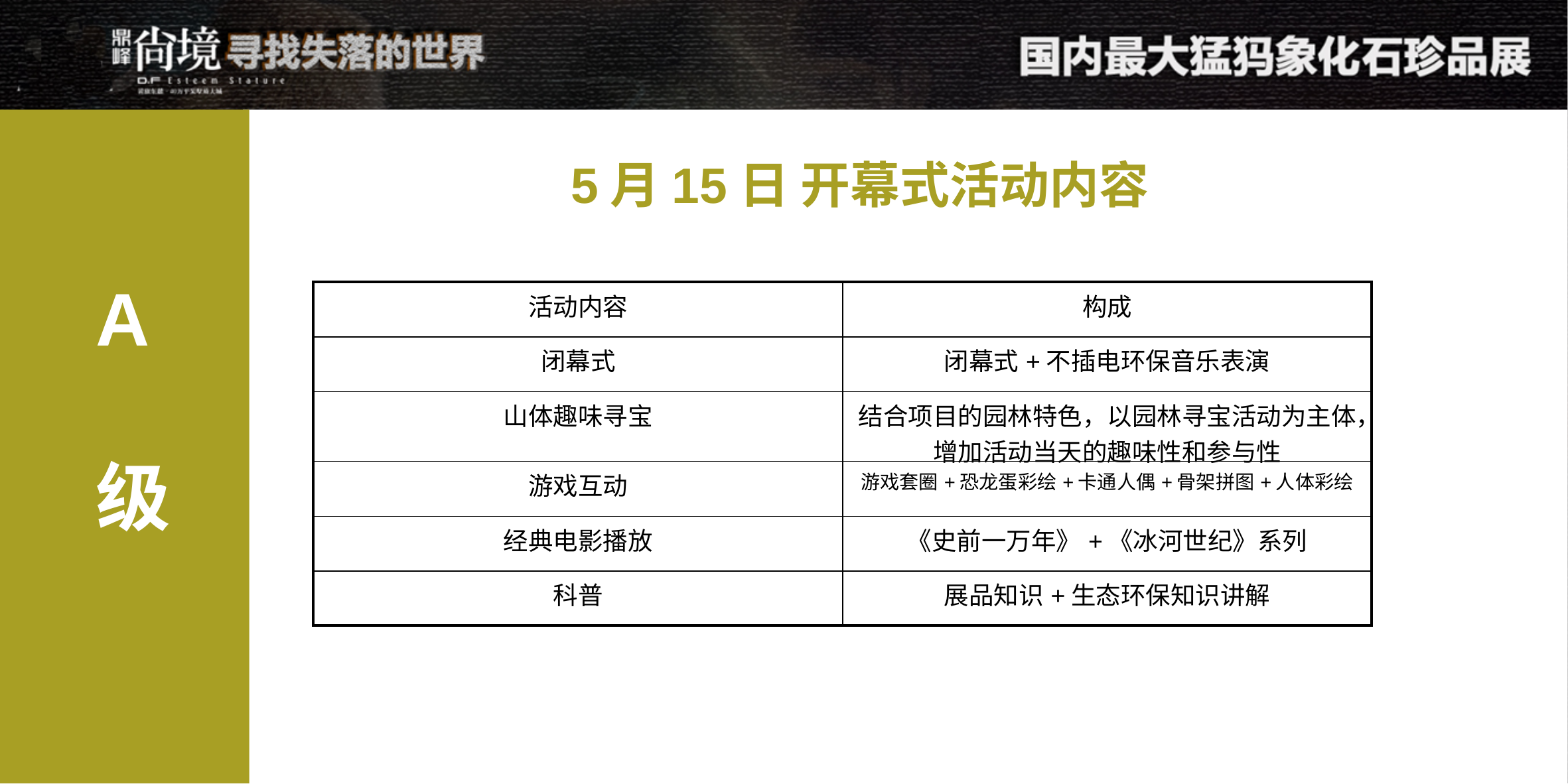

5月15日 开幕式活动内容
A

级
| 活动内容 | 构成 |
| --- | --- |
| 闭幕式 | 闭幕式+不插电环保音乐表演 |
| 山体趣味寻宝 | 结合项目的园林特色，以园林寻宝活动为主体，增加活动当天的趣味性和参与性 |
| 游戏互动 | 游戏套圈+恐龙蛋彩绘+卡通人偶+骨架拼图+人体彩绘 |
| 经典电影播放 | 《史前一万年》+《冰河世纪》系列 |
| 科普 | 展品知识+生态环保知识讲解 |